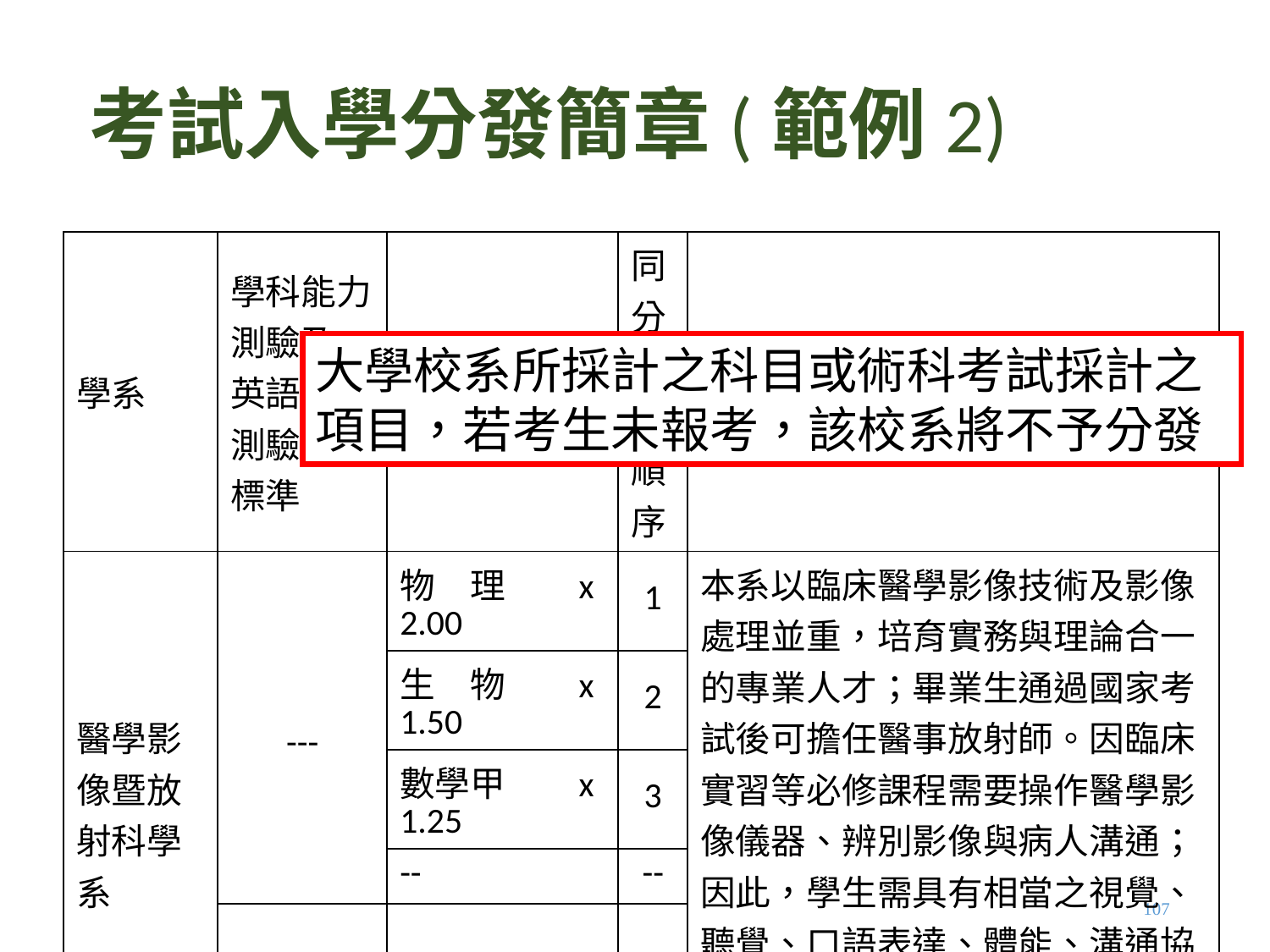

考試入學分發簡章(範例2)
| 學系 | 學科能力測驗及 英語聽力測驗檢定標準 | 採計科目及加權 | 同分參酌順序 | 選系說明 |
| --- | --- | --- | --- | --- |
| 醫學影像暨放射科學系 | --- | 物　理        x 2.00 | 1 | 本系以臨床醫學影像技術及影像處理並重，培育實務與理論合一的專業人才；畢業生通過國家考試後可擔任醫事放射師。因臨床實習等必修課程需要操作醫學影像儀器、辨別影像與病人溝通；因此，學生需具有相當之視覺、聽覺、口語表達、體能、溝通協調、情緒控管及抗壓能力，建議申請就讀本系。 |
|  |  | 生　物        x 1.50 | 2 |  |
|  |  | 數學甲        x 1.25 | 3 |  |
|  |  | -- | -- |  |
|  | --- | -- | -- |  |

大學校系所採計之科目或術科考試採計之項目，若考生未報考，該校系將不予分發
107